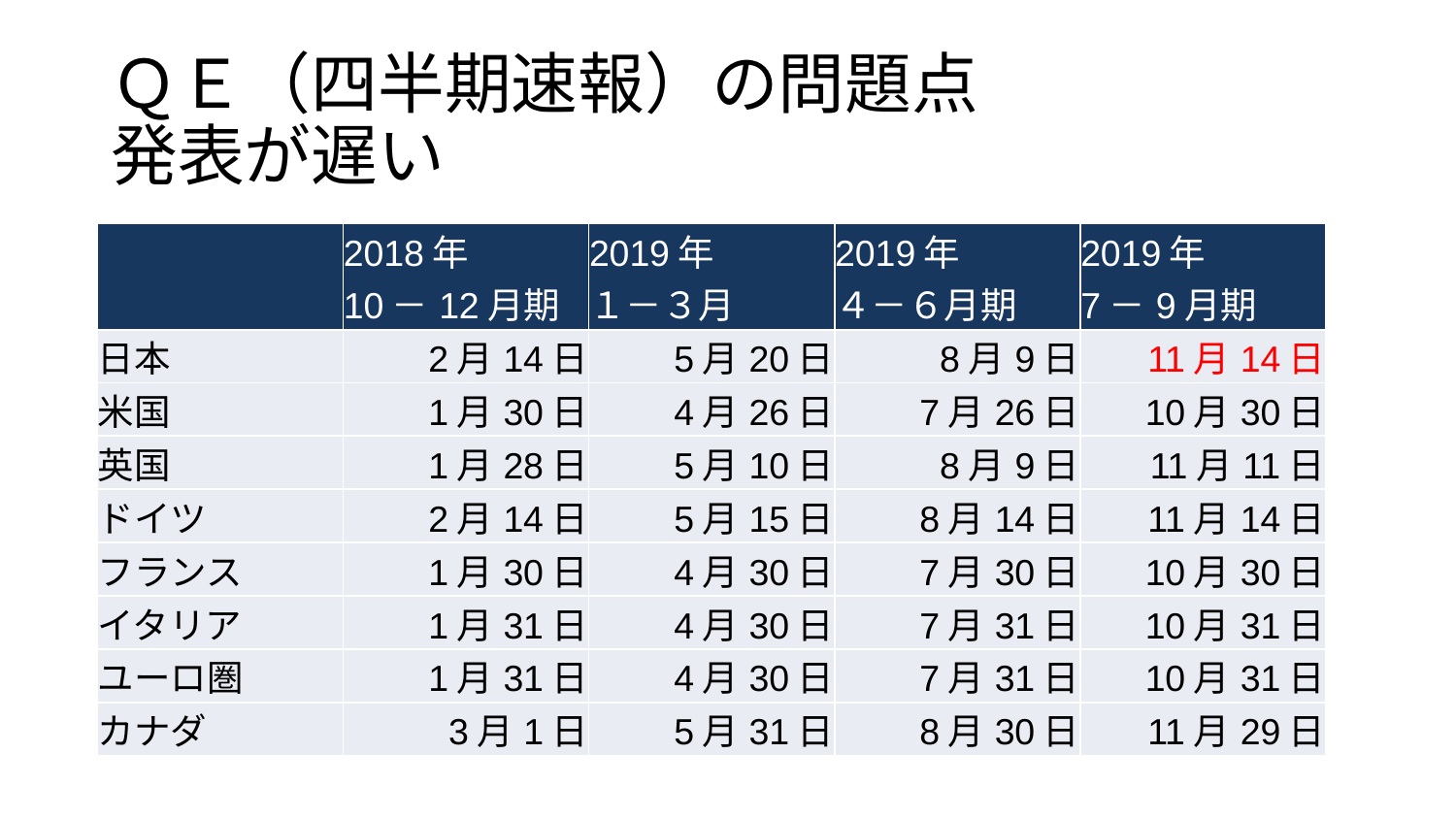

# ＱＥ（四半期速報）の問題点　 発表が遅い
|  | 2018年 10－12月期 | 2019年 １－３月 | 2019年 ４－６月期 | 2019年 7－9月期 |
| --- | --- | --- | --- | --- |
| 日本 | 2月14日 | 5月20日 | 8月9日 | 11月14日 |
| 米国 | 1月30日 | 4月26日 | 7月26日 | 10月30日 |
| 英国 | 1月28日 | 5月10日 | 8月9日 | 11月11日 |
| ドイツ | 2月14日 | 5月15日 | 8月14日 | 11月14日 |
| フランス | 1月30日 | 4月30日 | 7月30日 | 10月30日 |
| イタリア | 1月31日 | 4月30日 | 7月31日 | 10月31日 |
| ユーロ圏 | 1月31日 | 4月30日 | 7月31日 | 10月31日 |
| カナダ | 3月1日 | 5月31日 | 8月30日 | 11月29日 |